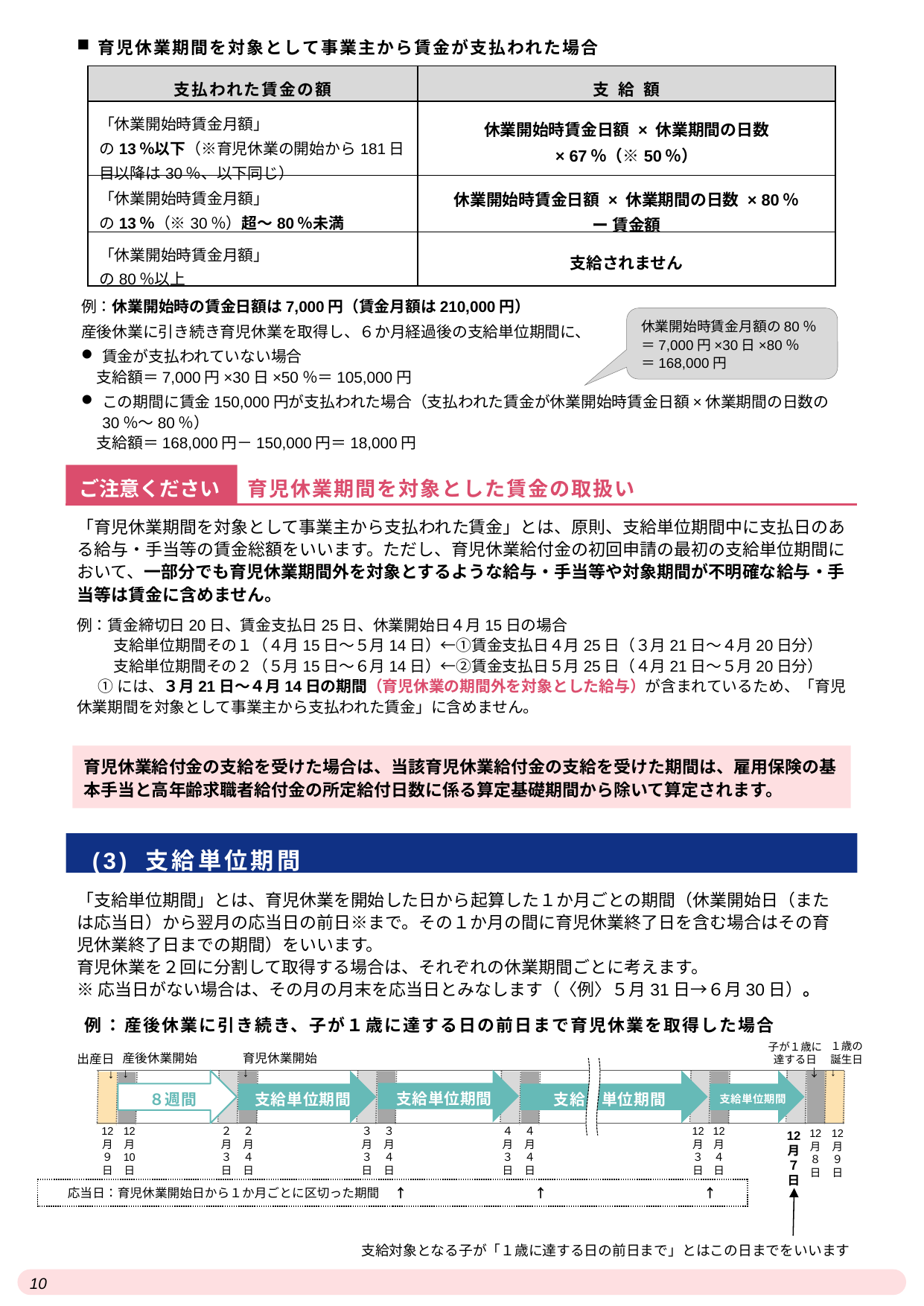

育児休業期間を対象として事業主から賃金が支払われた場合
| 支払われた賃金の額 | 支給額 |
| --- | --- |
| 「休業開始時賃金月額」 の13％以下（※育児休業の開始から181日目以降は30％、以下同じ） | 休業開始時賃金日額 × 休業期間の日数 × 67％（※50％） |
| 「休業開始時賃金月額」 の13％（※30％）超～80％未満 | 休業開始時賃金日額 × 休業期間の日数 × 80％ ー 賃金額 |
| 「休業開始時賃金月額」 の80％以上 | 支給されません |
例：休業開始時の賃金日額は7,000円（賃金月額は210,000円）
産後休業に引き続き育児休業を取得し、６か月経過後の支給単位期間に、
賃金が支払われていない場合
　支給額＝7,000円×30日×50％＝105,000円
この期間に賃金150,000円が支払われた場合（支払われた賃金が休業開始時賃金日額×休業期間の日数の30％～80％）
　支給額＝168,000円－150,000円＝18,000円
休業開始時賃金月額の80％
＝7,000円×30日×80％
＝168,000円
ご注意ください
育児休業期間を対象とした賃金の取扱い
「育児休業期間を対象として事業主から支払われた賃金」とは、原則、支給単位期間中に支払日のある給与・手当等の賃金総額をいいます。ただし、育児休業給付金の初回申請の最初の支給単位期間において、一部分でも育児休業期間外を対象とするような給与・手当等や対象期間が不明確な給与・手当等は賃金に含めません。
例：賃金締切日20日、賃金支払日25日、休業開始日４月15日の場合
　支給単位期間その１（４月15日～５月14日）←①賃金支払日４月25日（３月21日～４月20日分）
　支給単位期間その２（５月15日～６月14日）←②賃金支払日５月25日（４月21日～５月20日分）
①には、３月21日～４月14日の期間（育児休業の期間外を対象とした給与）が含まれているため、「育児休業期間を対象として事業主から支払われた賃金」に含めません。
育児休業給付金の支給を受けた場合は、当該育児休業給付金の支給を受けた期間は、雇用保険の基本手当と高年齢求職者給付金の所定給付日数に係る算定基礎期間から除いて算定されます。
(3) 支給単位期間
「支給単位期間」とは、育児休業を開始した日から起算した１か月ごとの期間（休業開始日（または応当日）から翌月の応当日の前日※まで。その１か月の間に育児休業終了日を含む場合はその育児休業終了日までの期間）をいいます。
育児休業を２回に分割して取得する場合は、それぞれの休業期間ごとに考えます。
※応当日がない場合は、その月の月末を応当日とみなします（〈例〉５月31日→６月30日）。
例：産後休業に引き続き、子が１歳に達する日の前日まで育児休業を取得した場合
１歳の
誕生日
↓
子が１歳に
達する日
     　　 ↓

育児休業開始
↓
産後休業開始
↓
出産日
↓
支給単位期間
８週間
支給単位期間
支給　単位期間
支給単位期間

12
月
９
日
12
月
10
日
２
月
３
日
２
月
４
日
３
月
３
日
３
月
４
日
４
月
３
日
４
月
４
日
12
月
３
日
12
月
４
日
12
月
８
日
12
月
９
日
12
月
７
日

応当日：育児休業開始日から１か月ごとに区切った期間　 ↑ 　　　　　　　　　　↑             　　　　　　　　 　  ↑
支給対象となる子が「１歳に達する日の前日まで」とはこの日までをいいます
10